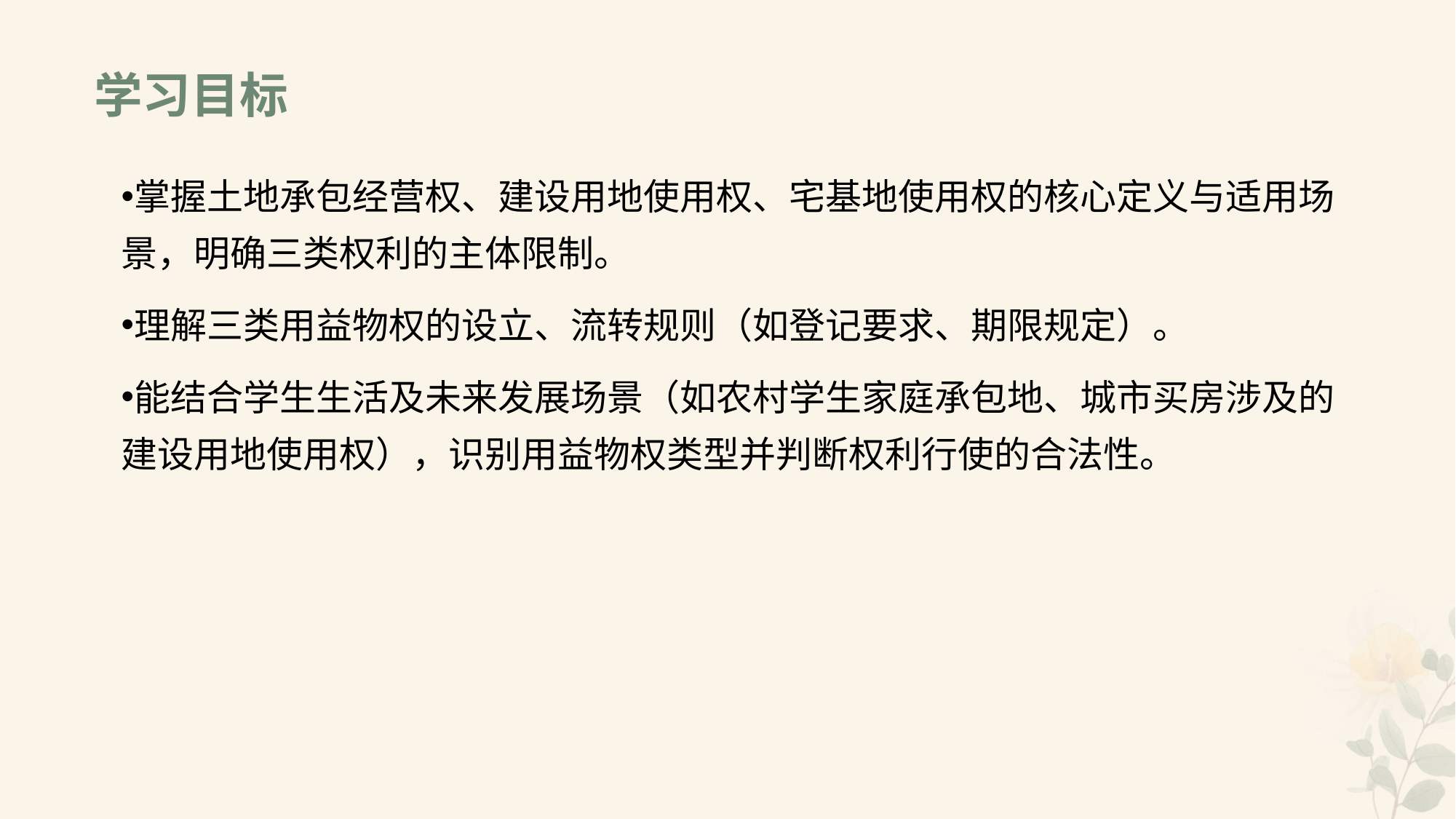

# 学习目标
掌握土地承包经营权、建设用地使用权、宅基地使用权的核心定义与适用场景，明确三类权利的主体限制。
理解三类用益物权的设立、流转规则（如登记要求、期限规定）。
能结合学生生活及未来发展场景（如农村学生家庭承包地、城市买房涉及的建设用地使用权），识别用益物权类型并判断权利行使的合法性。